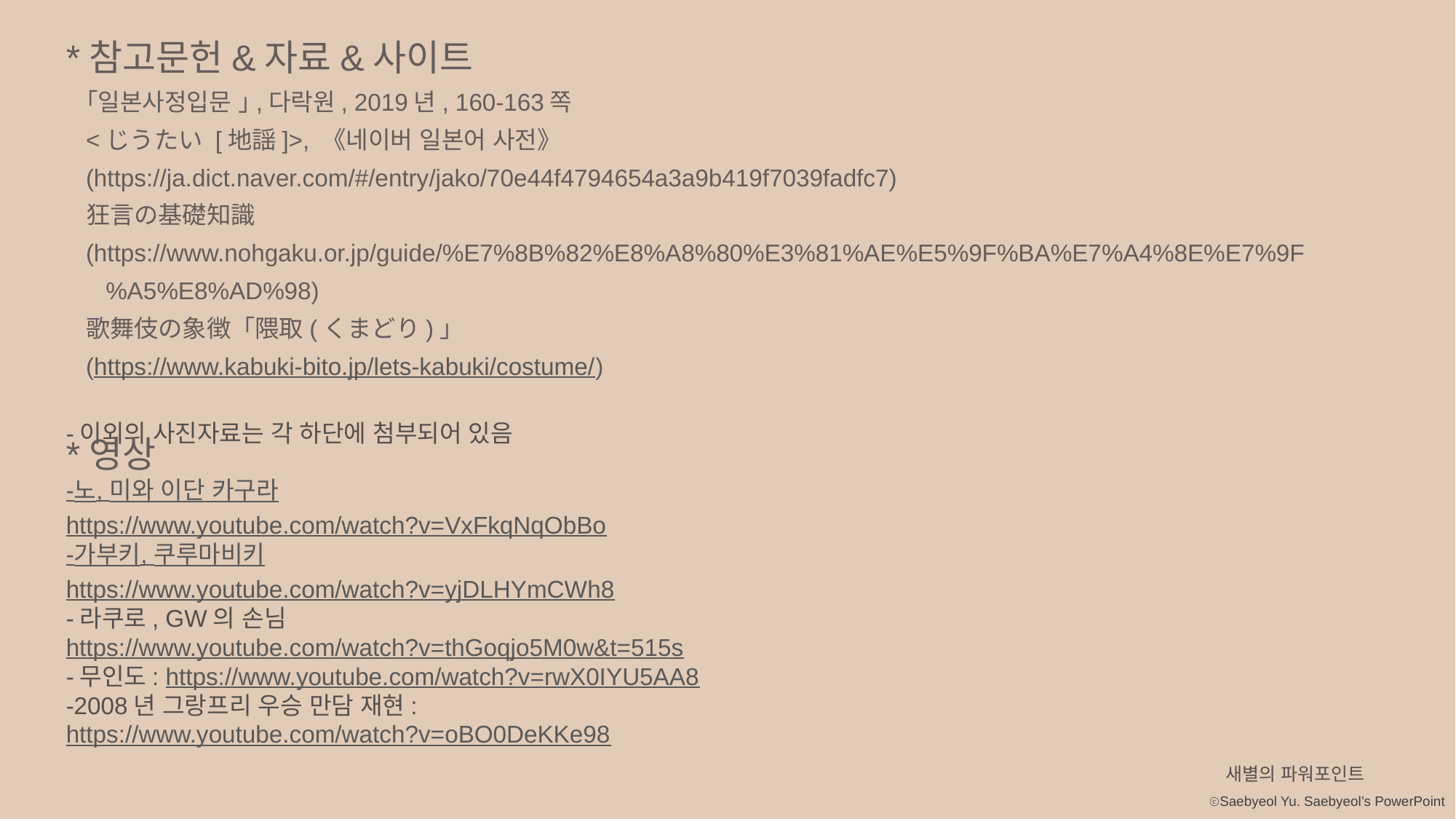

*참고문헌&자료&사이트
｢일본사정입문 ｣,다락원, 2019년, 160-163쪽
<じうたい [地謡]>, 《네이버 일본어 사전》
(https://ja.dict.naver.com/#/entry/jako/70e44f4794654a3a9b419f7039fadfc7)
狂言の基礎知識
(https://www.nohgaku.or.jp/guide/%E7%8B%82%E8%A8%80%E3%81%AE%E5%9F%BA%E7%A4%8E%E7%9F%A5%E8%AD%98)
歌舞伎の象徴「隈取(くまどり)」
(https://www.kabuki-bito.jp/lets-kabuki/costume/)

-이외의 사진자료는 각 하단에 첨부되어 있음

*영상
-노, 미와 이단 카구라
https://www.youtube.com/watch?v=VxFkqNqObBo
-가부키, 쿠루마비키
https://www.youtube.com/watch?v=yjDLHYmCWh8
-라쿠로, GW의 손님
https://www.youtube.com/watch?v=thGoqjo5M0w&t=515s
-무인도: https://www.youtube.com/watch?v=rwX0IYU5AA8
-2008년 그랑프리 우승 만담 재현:
https://www.youtube.com/watch?v=oBO0DeKKe98
새별의 파워포인트